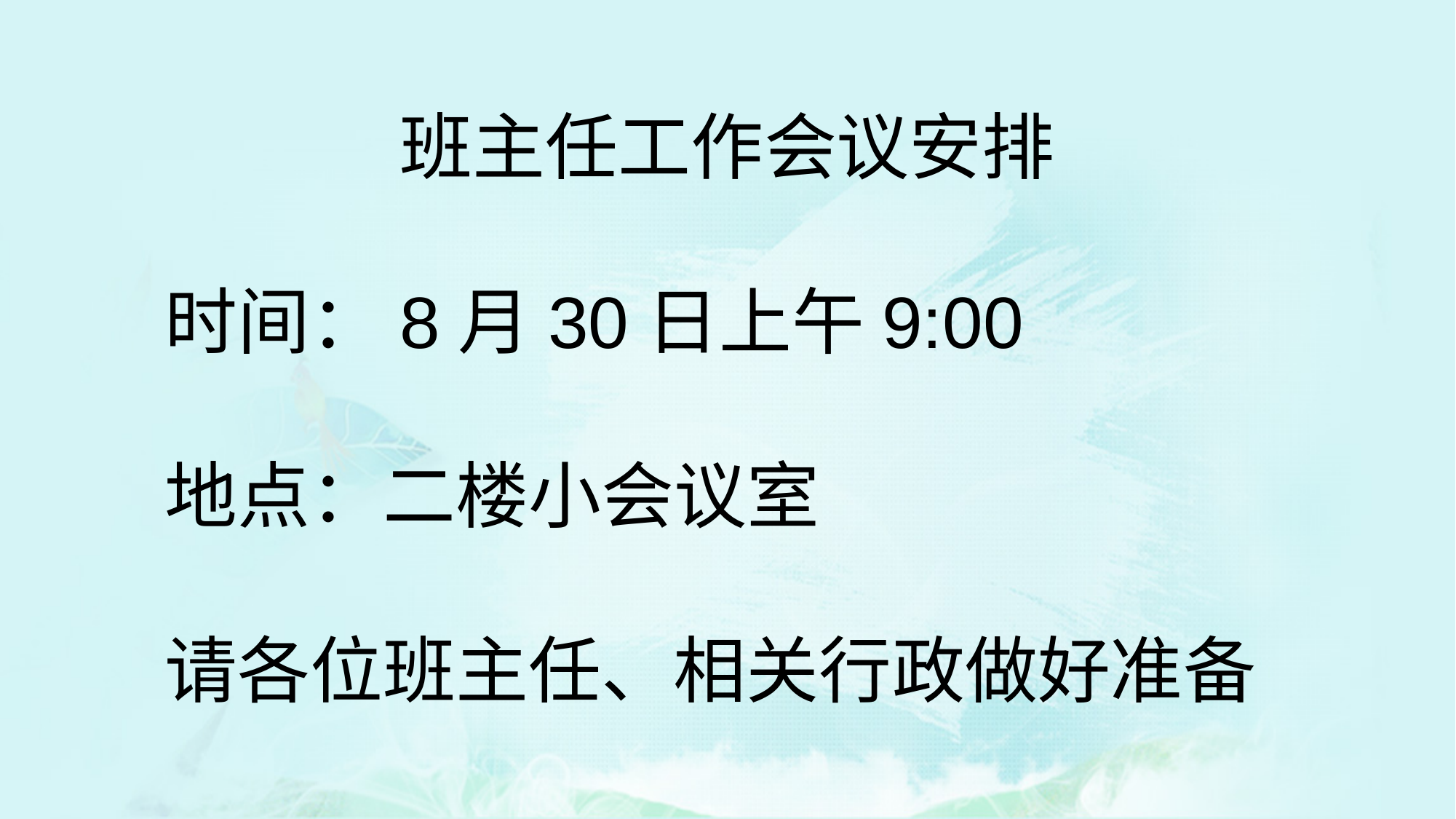

班主任工作会议安排
时间：8月30日上午9:00
地点：二楼小会议室
请各位班主任、相关行政做好准备